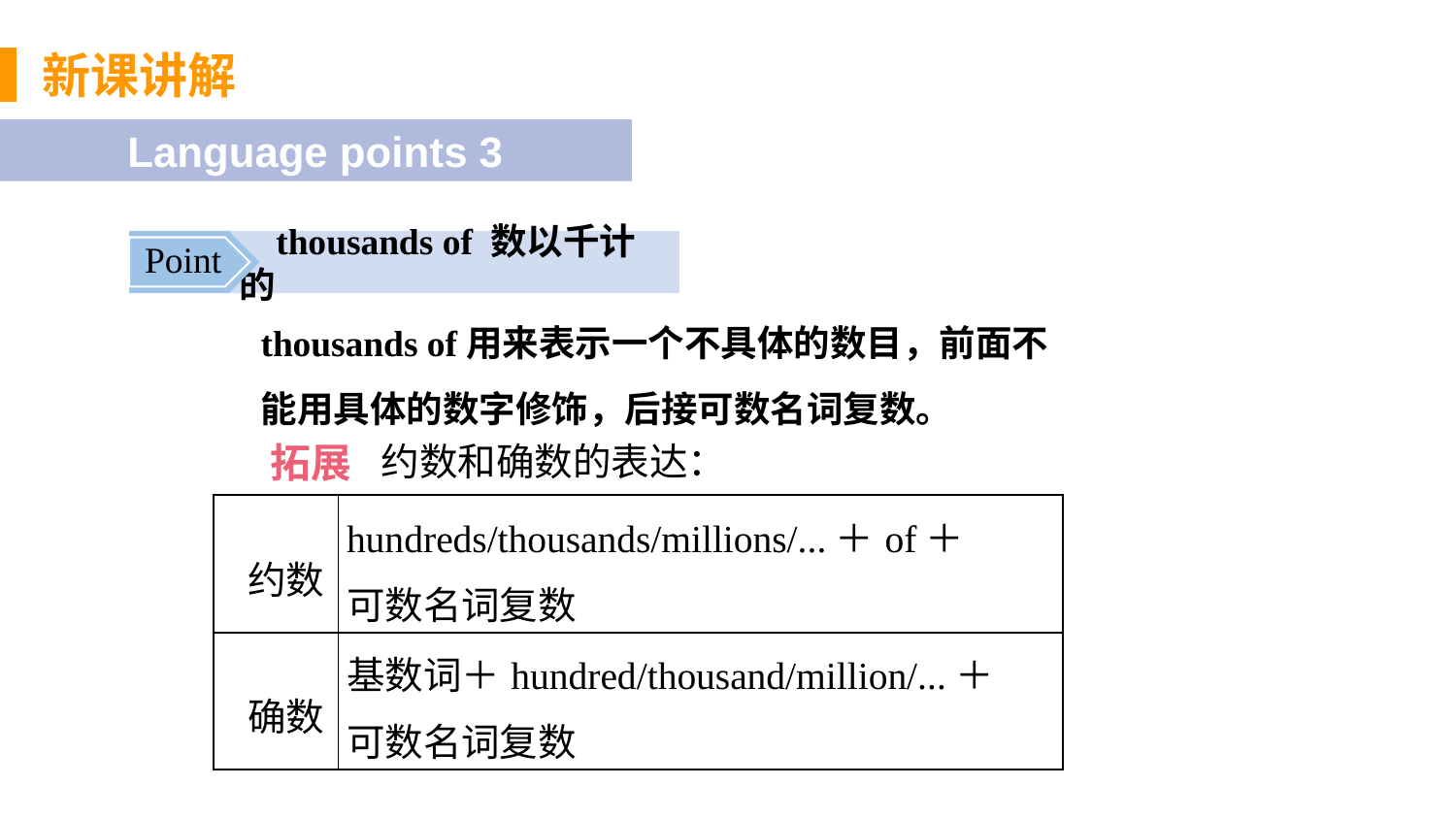

新课讲解

Language points 3

    thousands of 数以千计的

Point

thousands of用来表示一个不具体的数目，前面不能用具体的数字修饰，后接可数名词复数。
拓展
约数和确数的表达：
| 约数 | hundreds/thousands/millions/...＋of＋ 可数名词复数 |
| --- | --- |
| 确数 | 基数词＋hundred/thousand/million/...＋ 可数名词复数 |